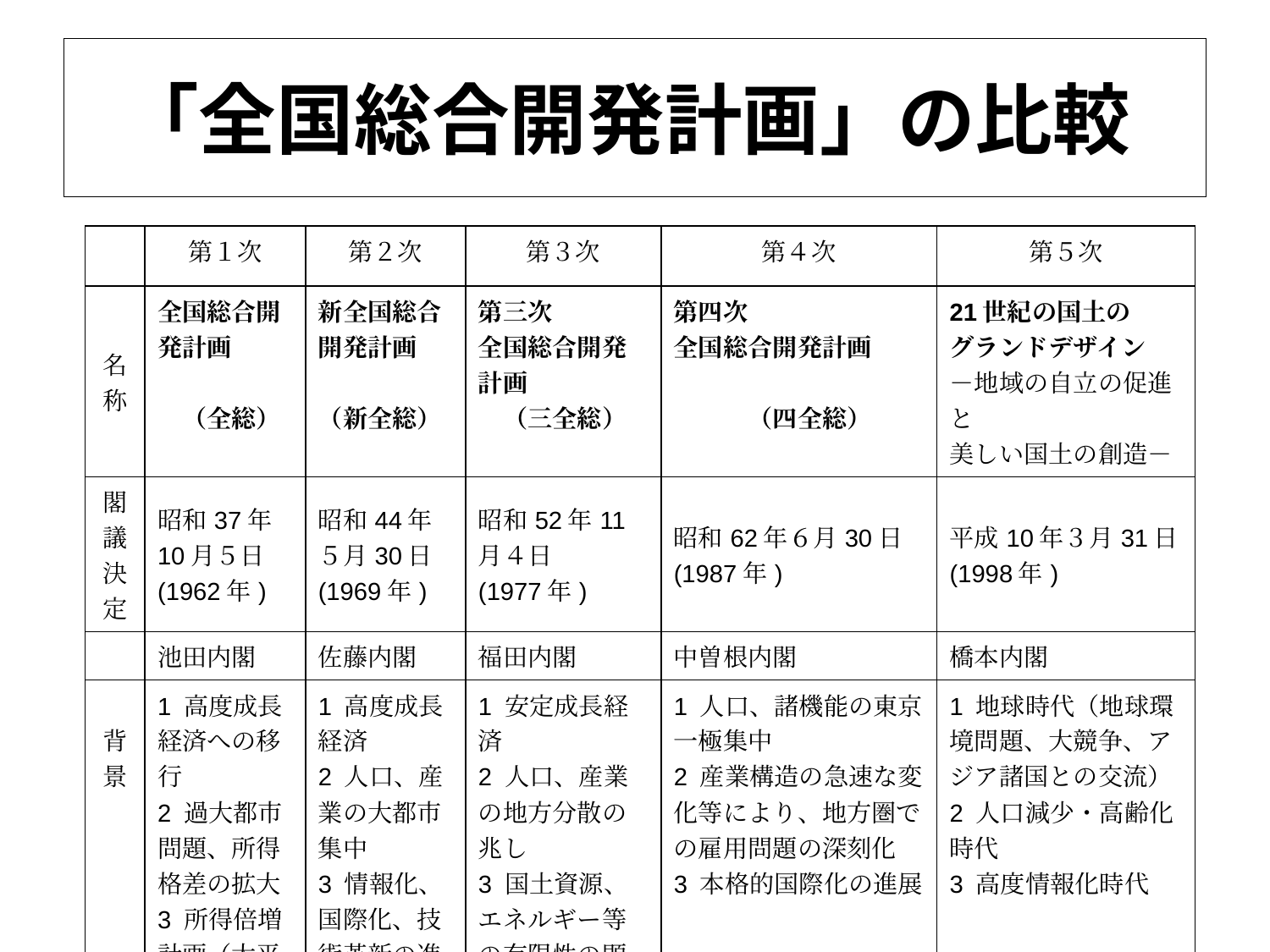

# 「全国総合開発計画」の比較
|  | 第１次 | 第２次 | 第３次 | 第４次 | 第５次 |
| --- | --- | --- | --- | --- | --- |
| 名称 | 全国総合開発計画 　（全総） | 新全国総合開発計画 （新全総） | 第三次 全国総合開発計画 　（三全総） | 第四次 全国総合開発計画 　　　（四全総） | 21世紀の国土の グランドデザイン －地域の自立の促進と 美しい国土の創造－ |
| 閣議 決定 | 昭和37年10月５日 (1962年) | 昭和44年５月30日 (1969年) | 昭和52年11月４日 (1977年) | 昭和62年６月30日 (1987年) | 平成10年３月31日 (1998年) |
|  | 池田内閣 | 佐藤内閣 | 福田内閣 | 中曽根内閣 | 橋本内閣 |
| 背景 | 1 高度成長経済への移行 2 過大都市問題、所得格差の拡大 3 所得倍増計画（太平洋ベルト地帯構想） | 1 高度成長経済 2 人口、産業の大都市集中 3 情報化、国際化、技術革新の進展 | 1 安定成長経済 2 人口、産業の地方分散の兆し 3 国土資源、エネルギー等の有限性の顕在化 | 1 人口、諸機能の東京一極集中 2 産業構造の急速な変化等により、地方圏での雇用問題の深刻化 3 本格的国際化の進展 | 1 地球時代（地球環境問題、大競争、アジア諸国との交流） 2 人口減少・高齢化時代 3 高度情報化時代 |